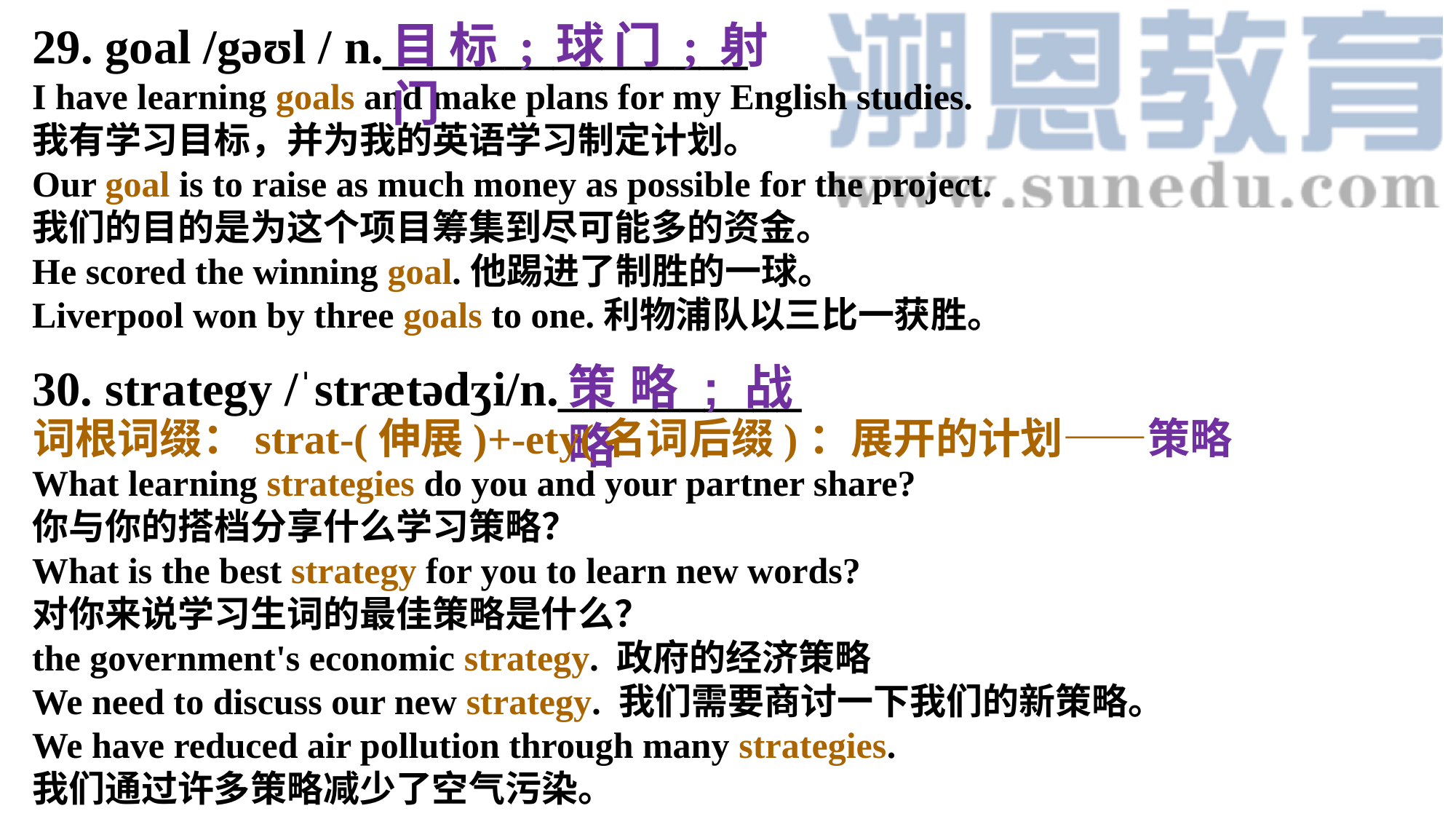

29. goal /gəʊl / n._______________
I have learning goals and make plans for my English studies.
我有学习目标，并为我的英语学习制定计划。
Our goal is to raise as much money as possible for the project.
我们的目的是为这个项目筹集到尽可能多的资金。He scored the winning goal.他踢进了制胜的一球。Liverpool won by three goals to one.利物浦队以三比一获胜。
目标;球门;射门

30. strategy /ˈstrætədʒi/n.__________

What learning strategies do you and your partner share?
你与你的搭档分享什么学习策略？What is the best strategy for you to learn new words?
对你来说学习生词的最佳策略是什么？the government's economic strategy. 政府的经济策略We need to discuss our new strategy. 我们需要商讨一下我们的新策略。We have reduced air pollution through many strategies.
我们通过许多策略减少了空气污染。
策略;战略
词根词缀：strat-(伸展)+-ety(名词后缀)：展开的计划——策略